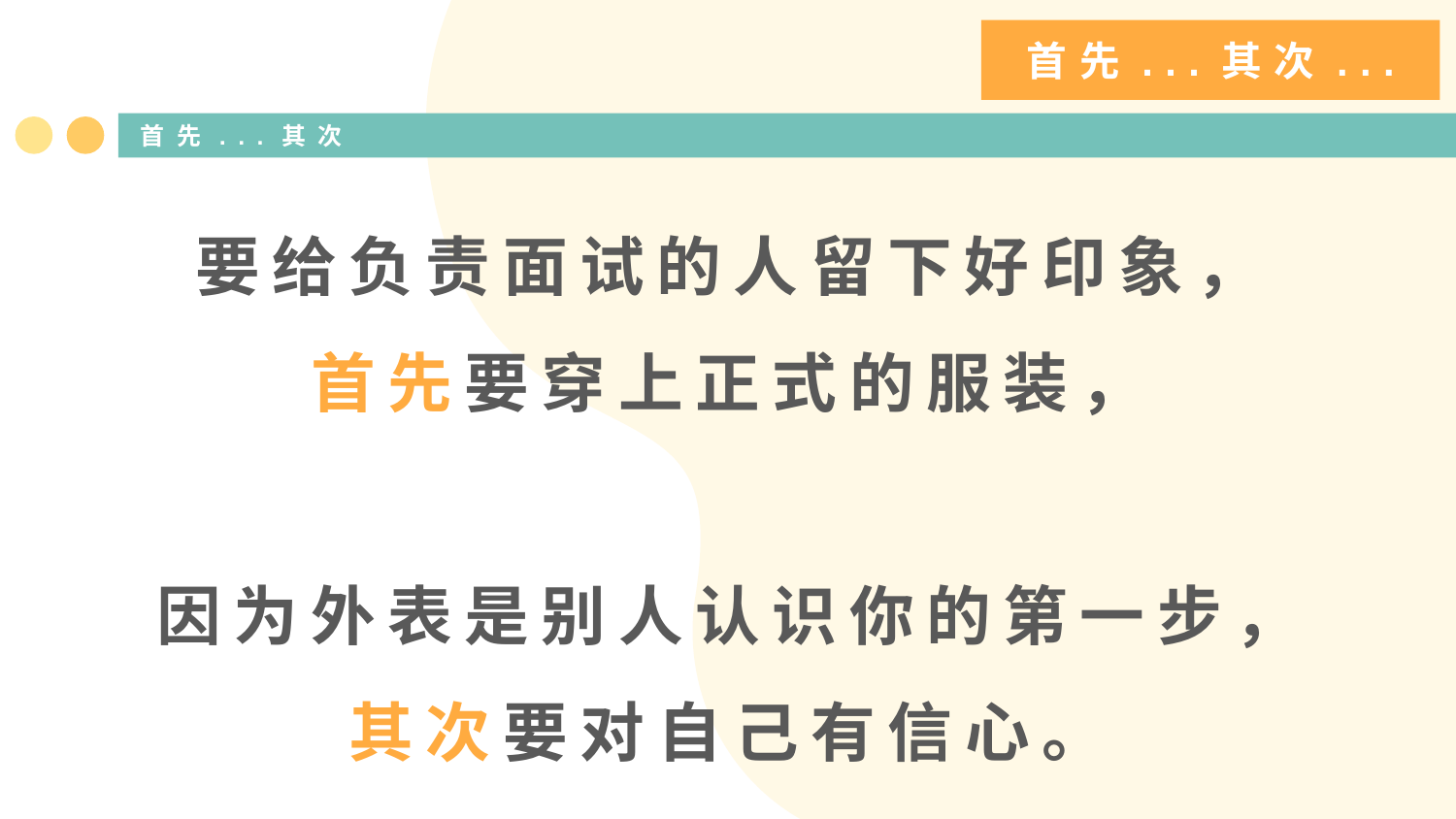

首先...其次...
# 首先...其次
要给负责面试的人留下好印象，
首先要穿上正式的服装，

因为外表是别人认识你的第一步，
其次要对自己有信心。